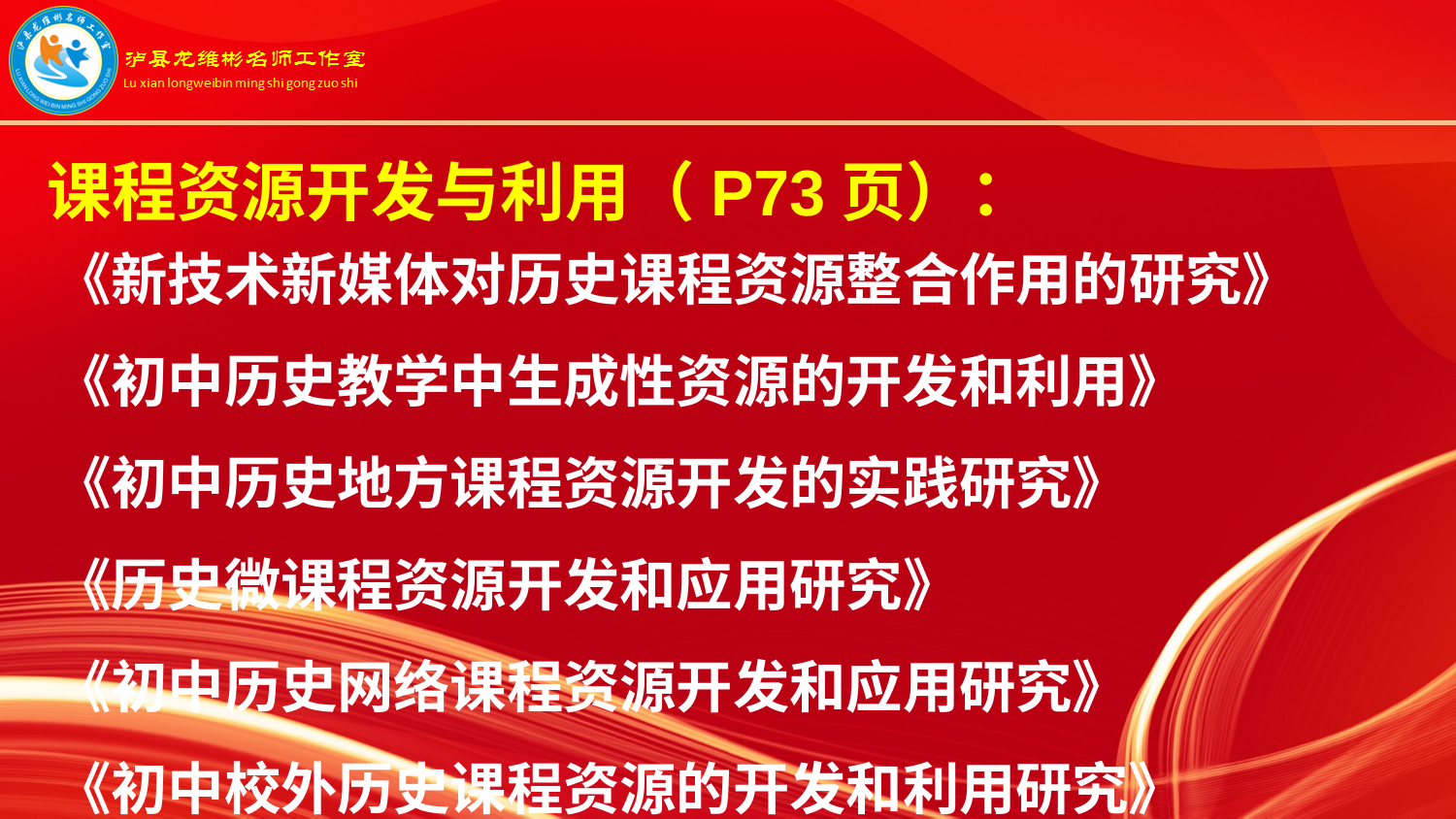

课程资源开发与利用（P73页）：
《新技术新媒体对历史课程资源整合作用的研究》
《初中历史教学中生成性资源的开发和利用》
《初中历史地方课程资源开发的实践研究》
《历史微课程资源开发和应用研究》
《初中历史网络课程资源开发和应用研究》
《初中校外历史课程资源的开发和利用研究》